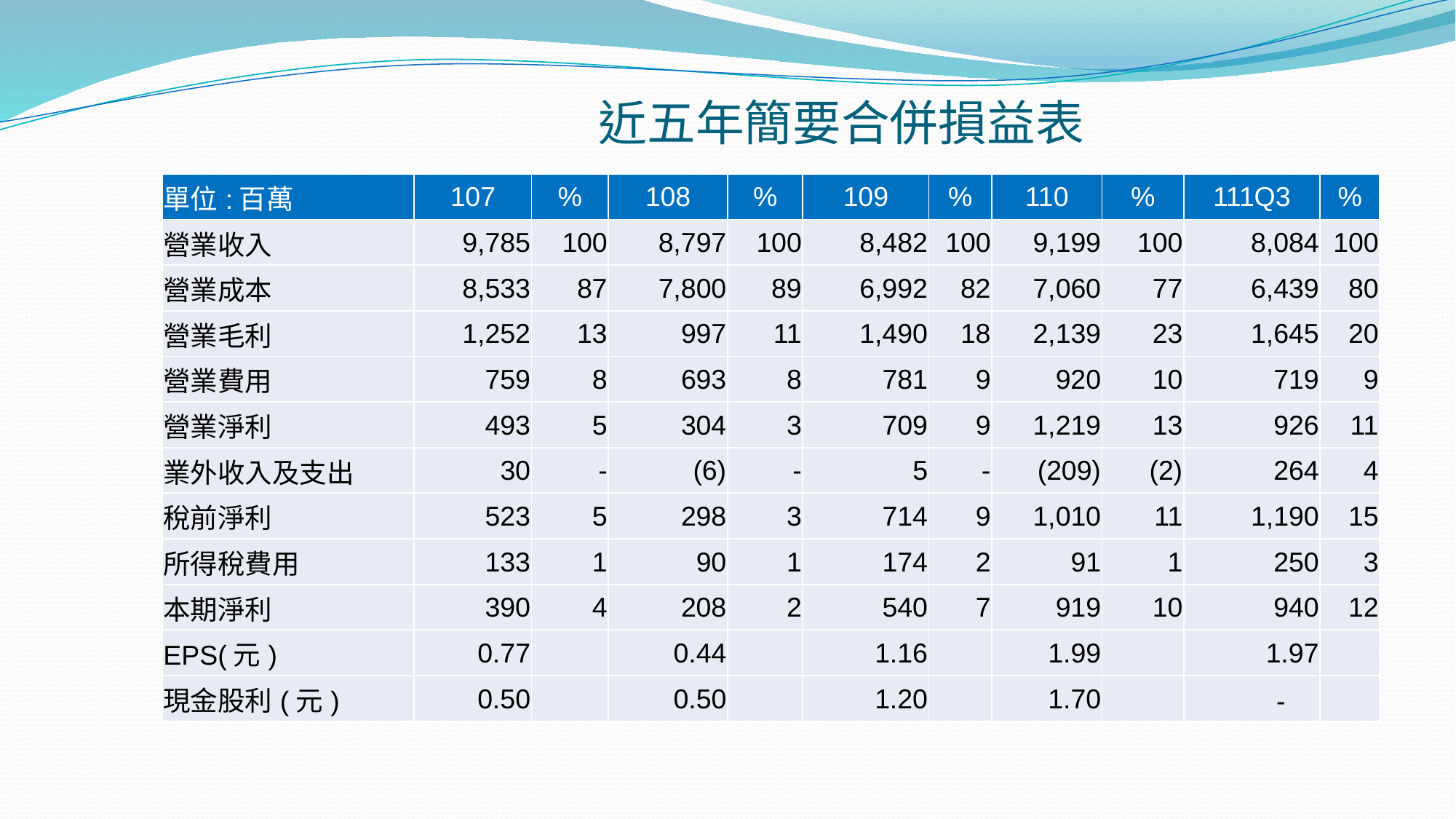

# 近五年簡要合併損益表
| 單位:百萬 | 107 | % | 108 | % | 109 | % | 110 | % | 111Q3 | % |
| --- | --- | --- | --- | --- | --- | --- | --- | --- | --- | --- |
| 營業收入 | 9,785 | 100 | 8,797 | 100 | 8,482 | 100 | 9,199 | 100 | 8,084 | 100 |
| 營業成本 | 8,533 | 87 | 7,800 | 89 | 6,992 | 82 | 7,060 | 77 | 6,439 | 80 |
| 營業毛利 | 1,252 | 13 | 997 | 11 | 1,490 | 18 | 2,139 | 23 | 1,645 | 20 |
| 營業費用 | 759 | 8 | 693 | 8 | 781 | 9 | 920 | 10 | 719 | 9 |
| 營業淨利 | 493 | 5 | 304 | 3 | 709 | 9 | 1,219 | 13 | 926 | 11 |
| 業外收入及支出 | 30 | - | (6) | - | 5 | - | (209) | (2) | 264 | 4 |
| 稅前淨利 | 523 | 5 | 298 | 3 | 714 | 9 | 1,010 | 11 | 1,190 | 15 |
| 所得稅費用 | 133 | 1 | 90 | 1 | 174 | 2 | 91 | 1 | 250 | 3 |
| 本期淨利 | 390 | 4 | 208 | 2 | 540 | 7 | 919 | 10 | 940 | 12 |
| EPS(元) | 0.77 |  | 0.44 |  | 1.16 |  | 1.99 |  | 1.97 |  |
| 現金股利(元) | 0.50 |  | 0.50 |  | 1.20 |  | 1.70 |  | - |  |